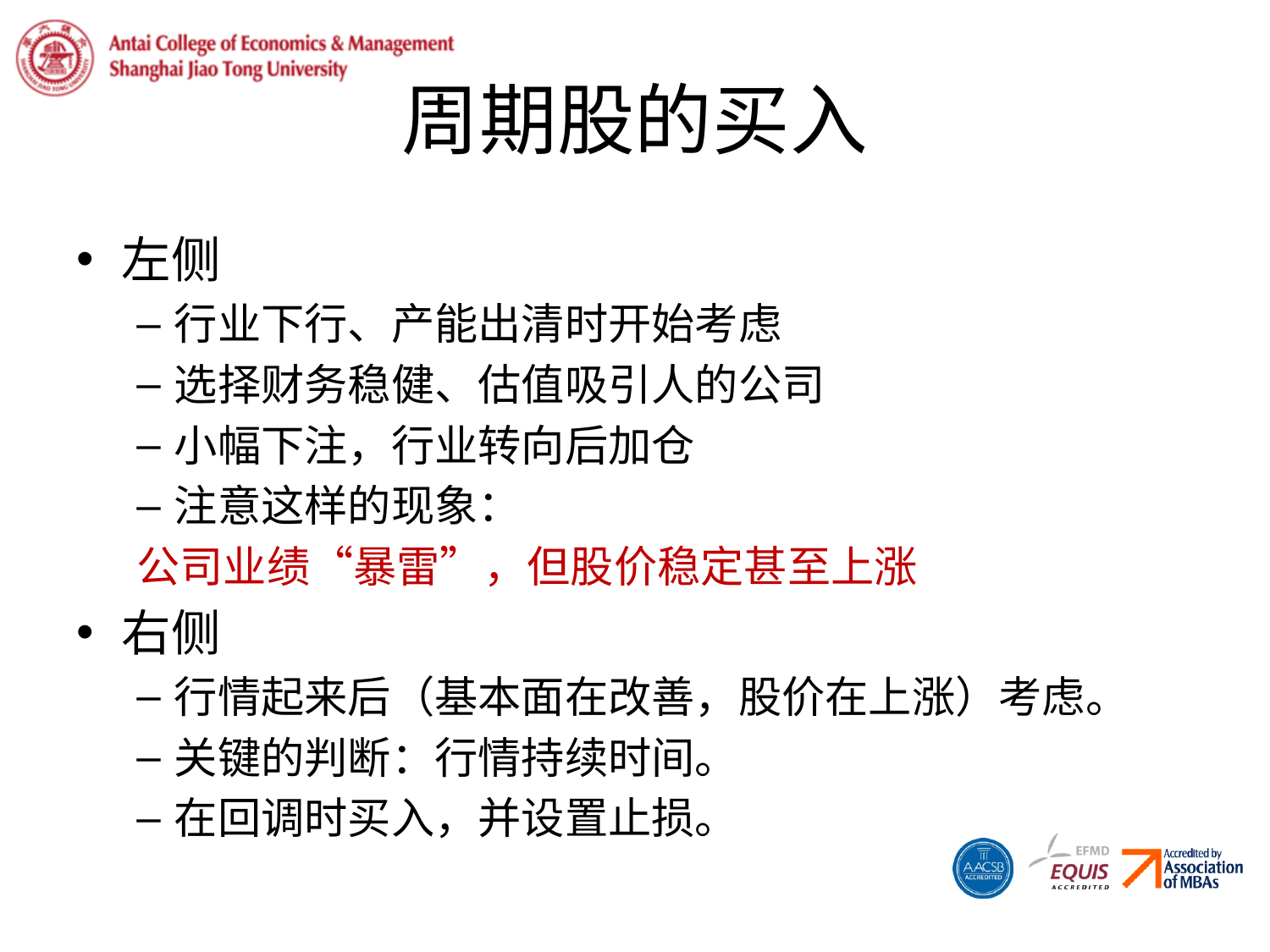

# 周期股的买入
左侧
行业下行、产能出清时开始考虑
选择财务稳健、估值吸引人的公司
小幅下注，行业转向后加仓
注意这样的现象：
公司业绩“暴雷”，但股价稳定甚至上涨
右侧
行情起来后（基本面在改善，股价在上涨）考虑。
关键的判断：行情持续时间。
在回调时买入，并设置止损。